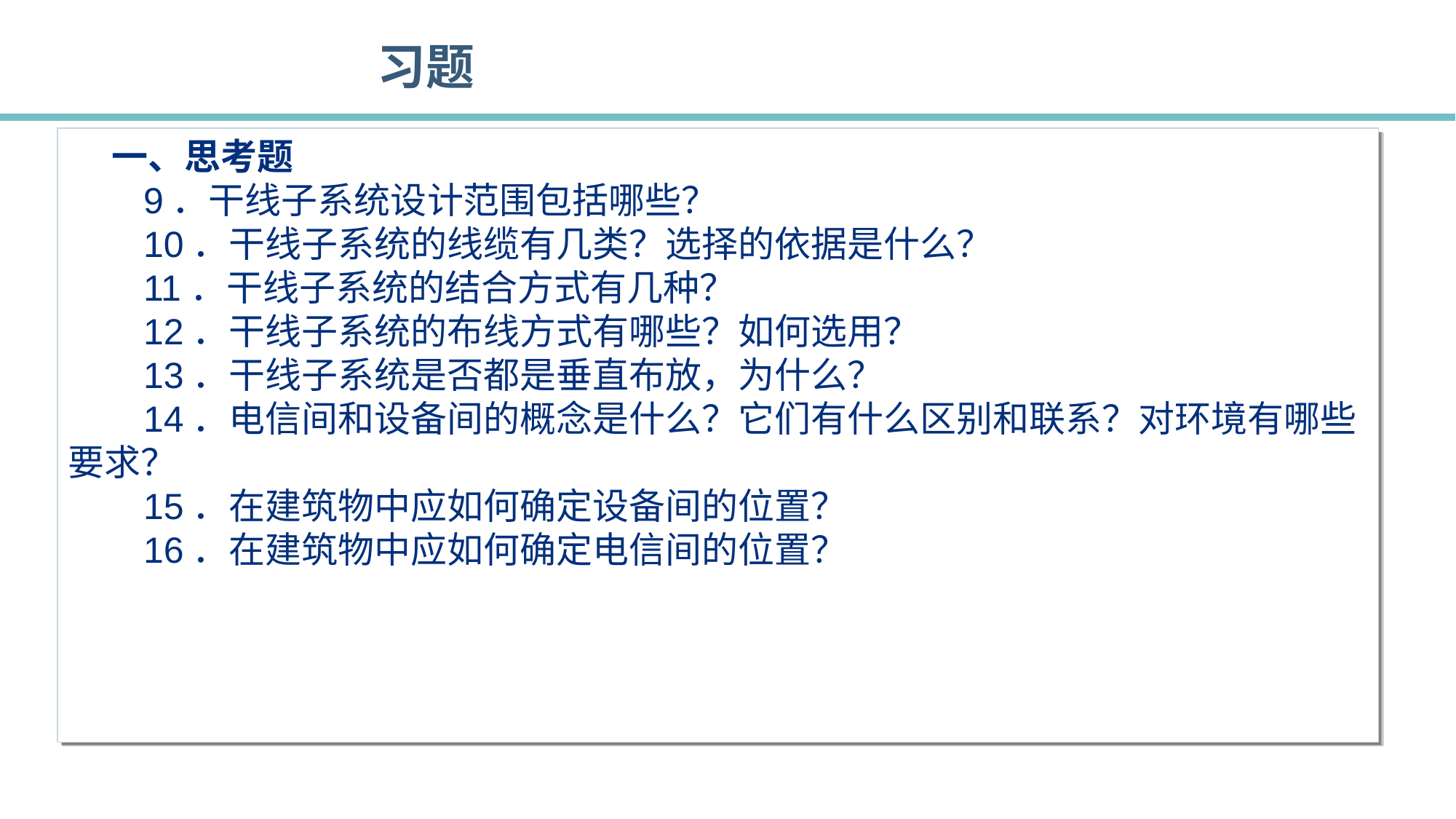

习题
一、思考题
9．干线子系统设计范围包括哪些？
10．干线子系统的线缆有几类？选择的依据是什么？
11．干线子系统的结合方式有几种？
12．干线子系统的布线方式有哪些？如何选用？
13．干线子系统是否都是垂直布放，为什么？
14．电信间和设备间的概念是什么？它们有什么区别和联系？对环境有哪些要求？
15．在建筑物中应如何确定设备间的位置？
16．在建筑物中应如何确定电信间的位置？